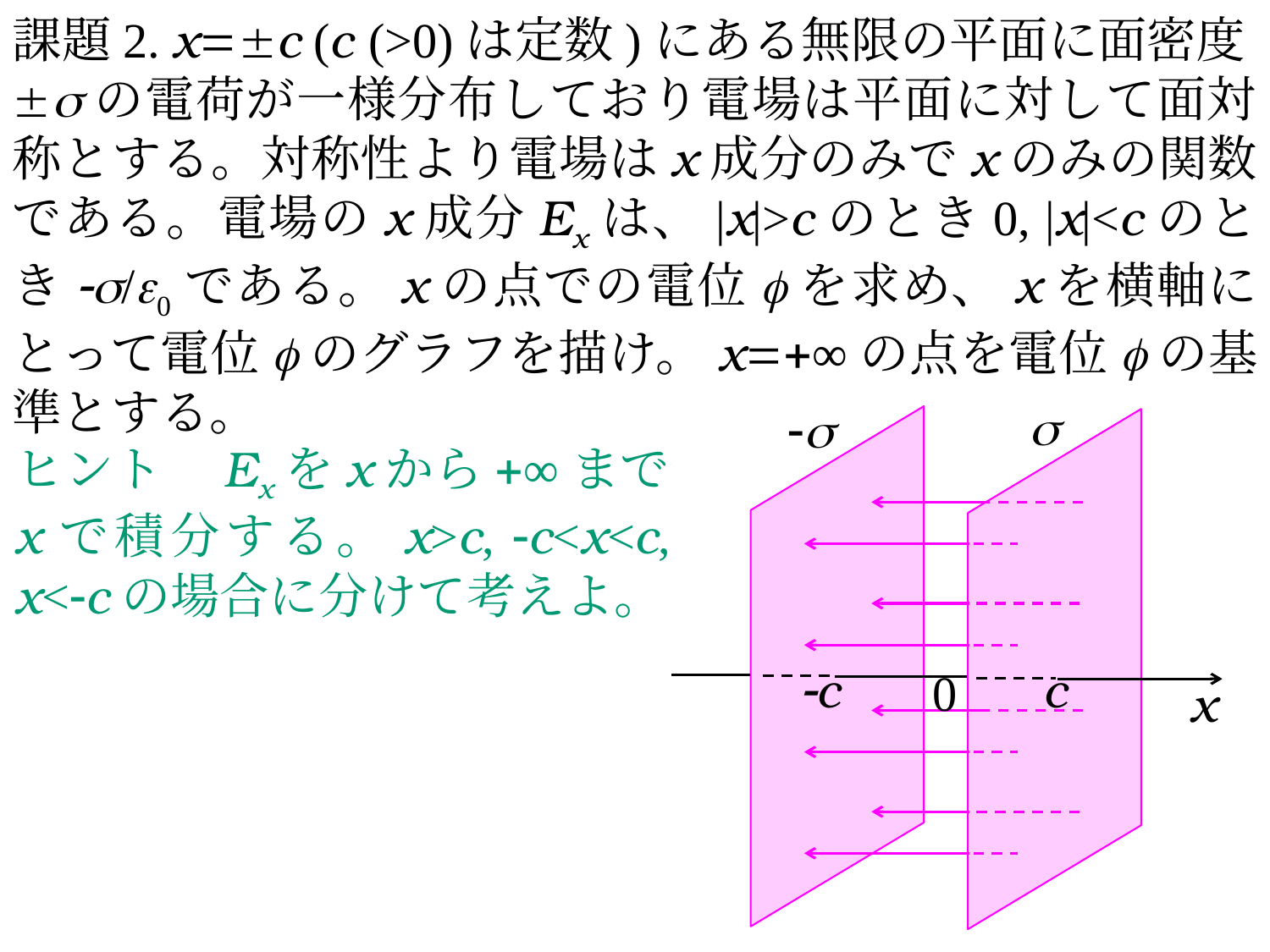

課題2. x=±c (c (>0)は定数)にある無限の平面に面密度±σの電荷が一様分布しており電場は平面に対して面対称とする。対称性より電場はx成分のみでxのみの関数である。電場のx成分Exは、|x|>cのとき0, |x|<cのとき−σ/ε0である。xの点での電位φを求め、xを横軸にとって電位φのグラフを描け。x=+∞の点を電位φの基準とする。
σ
−σ

−c
c
x
ヒント　Exをxから+∞までxで積分する。x>c, −c<x<c, x<−cの場合に分けて考えよ。
0